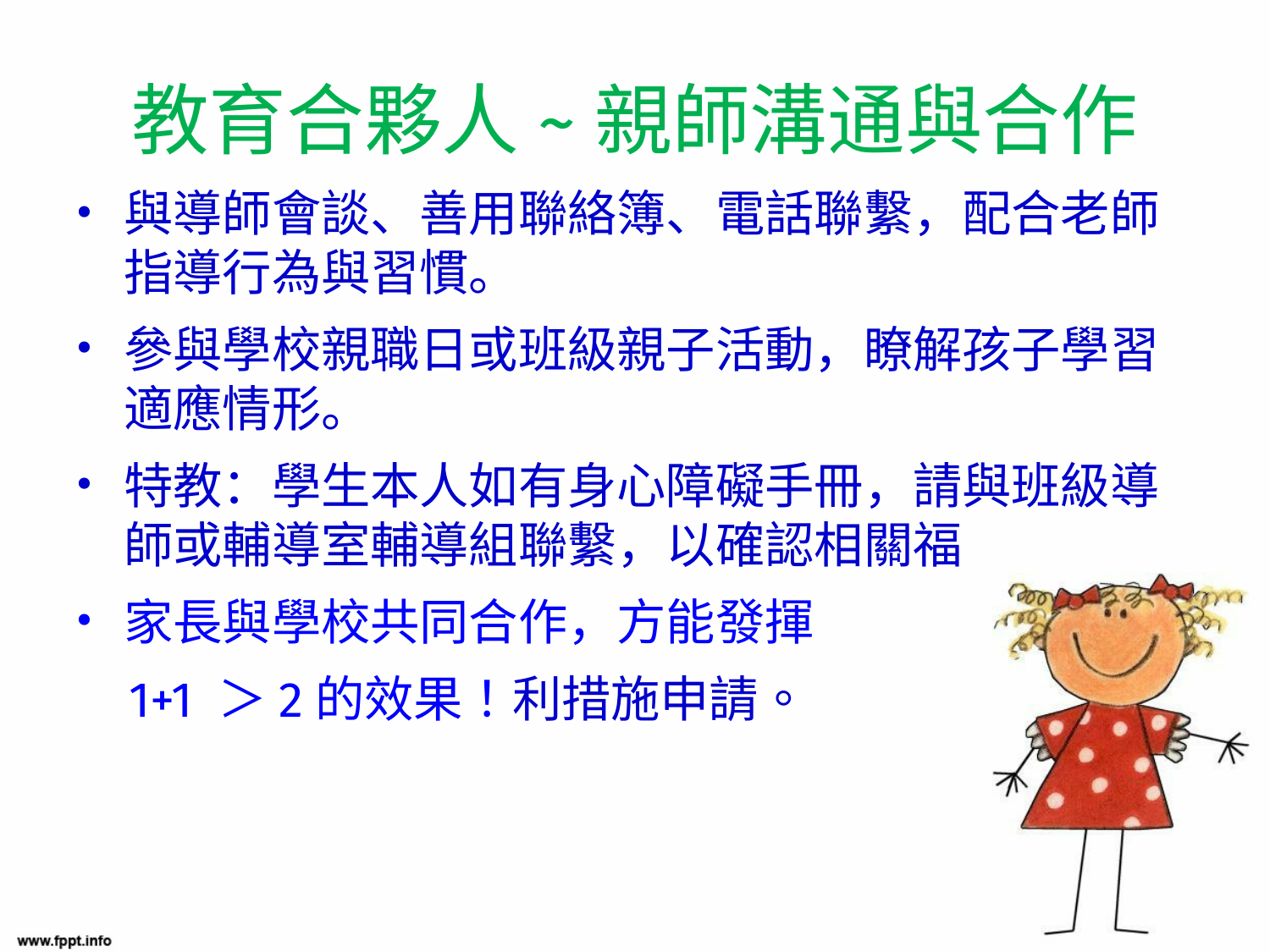

教育合夥人~親師溝通與合作
與導師會談、善用聯絡簿、電話聯繫，配合老師指導行為與習慣。
參與學校親職日或班級親子活動，瞭解孩子學習適應情形。
特教：學生本人如有身心障礙手冊，請與班級導師或輔導室輔導組聯繫，以確認相關福
家長與學校共同合作，方能發揮
    1+1 ＞2的效果！利措施申請。